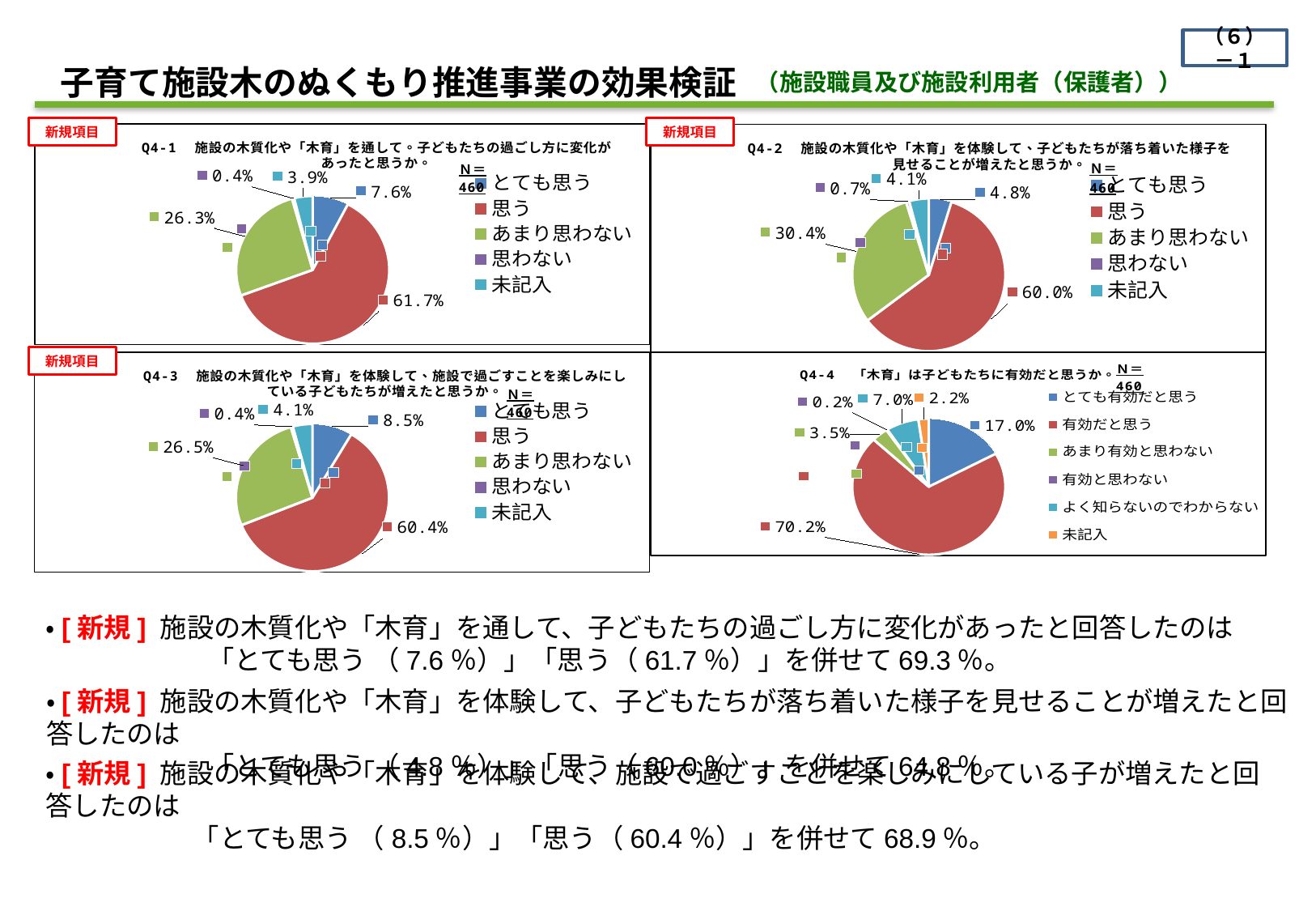

（６）－１
　子育て施設木のぬくもり推進事業の効果検証
（施設職員及び施設利用者（保護者））
新規項目
新規項目

[unsupported chart]

[unsupported chart]

新規項目

[unsupported chart]

[unsupported chart]

・[新規] 施設の木質化や「木育」を通して、子どもたちの過ごし方に変化があったと回答したのは
　　　　　　「とても思う （7.6％）」「思う（61.7％）」を併せて69.3％。
・[新規] 施設の木質化や「木育」を体験して、子どもたちが落ち着いた様子を見せることが増えたと回答したのは
　　　　　　「とても思う （4.8％）」「思う（60.0％）」を併せて64.8％。
・[新規] 施設の木質化や「木育」を体験して、施設で過ごすことを楽しみにしている子が増えたと回答したのは
　　　　　  「とても思う （8.5％）」「思う（60.4％）」を併せて68.9％。